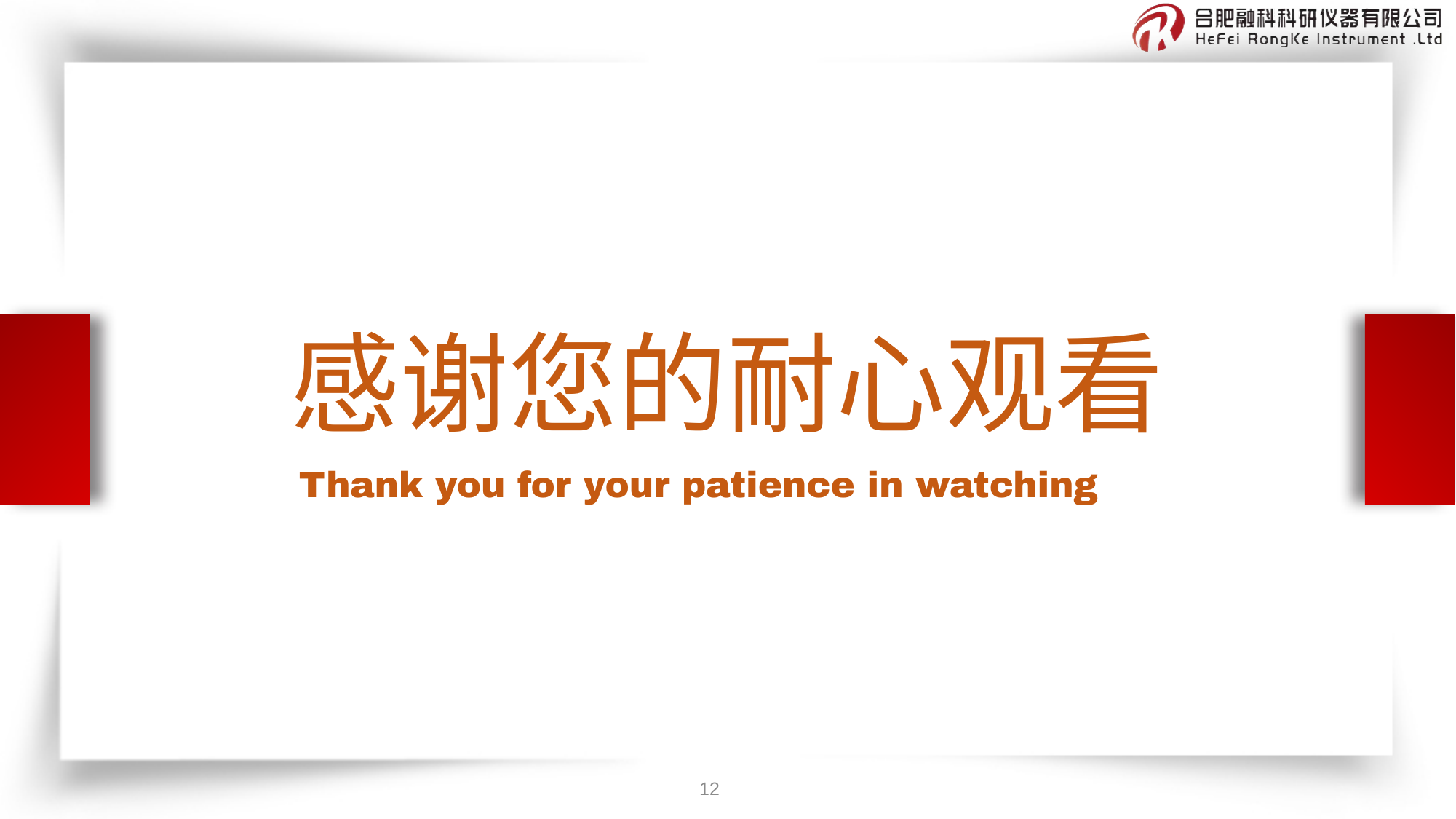

感谢您的耐心观看
Thank you for your patience in watching

12